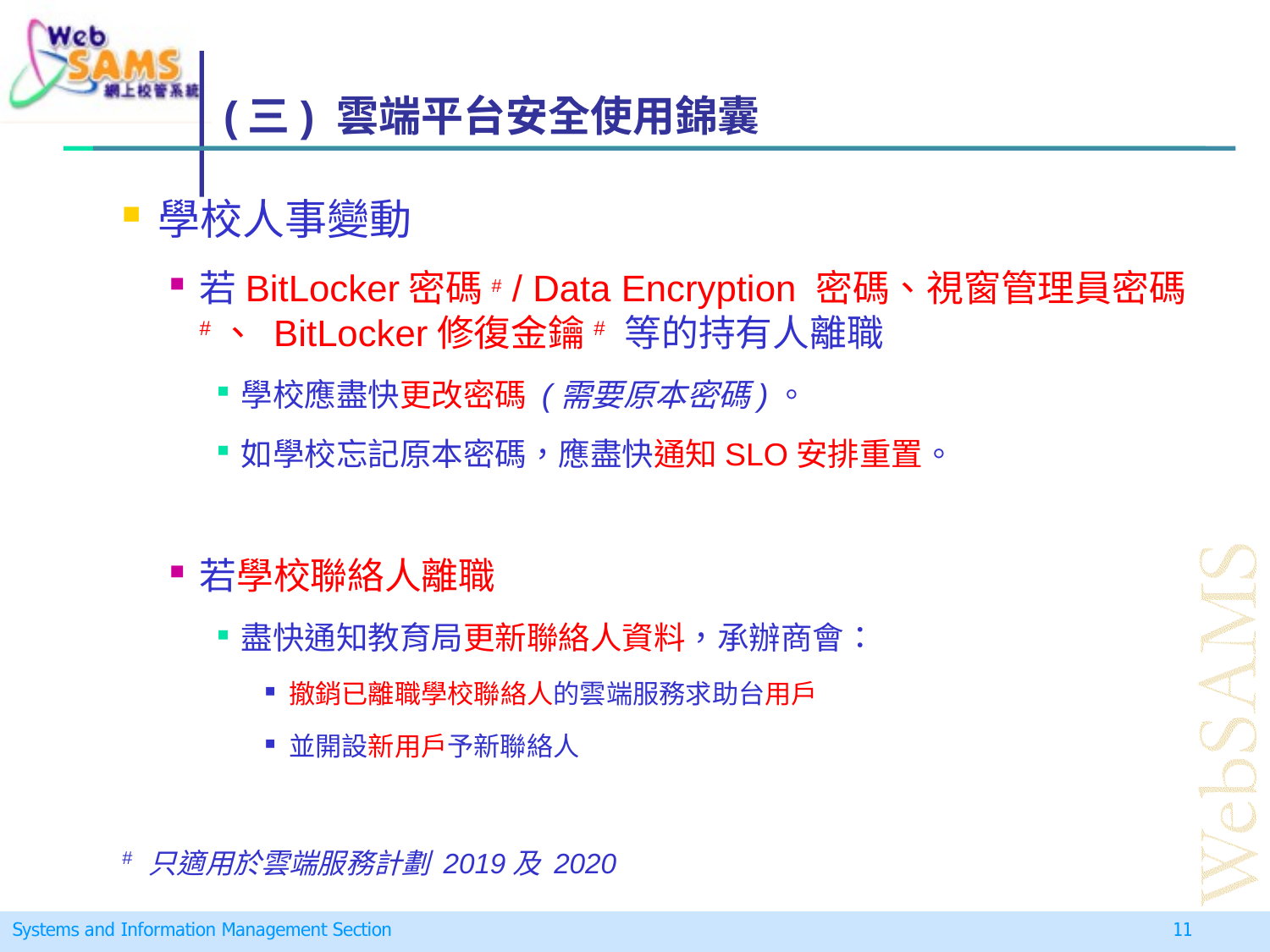

# (三) 雲端平台安全使用錦囊
學校人事變動
若BitLocker密碼# / Data Encryption 密碼、視窗管理員密碼#、 BitLocker修復金鑰# 等的持有人離職
學校應盡快更改密碼 (需要原本密碼)。
如學校忘記原本密碼，應盡快通知SLO安排重置。

若學校聯絡人離職
盡快通知教育局更新聯絡人資料，承辦商會：
撤銷已離職學校聯絡人的雲端服務求助台用戶
並開設新用戶予新聯絡人

# 只適用於雲端服務計劃 2019及 2020